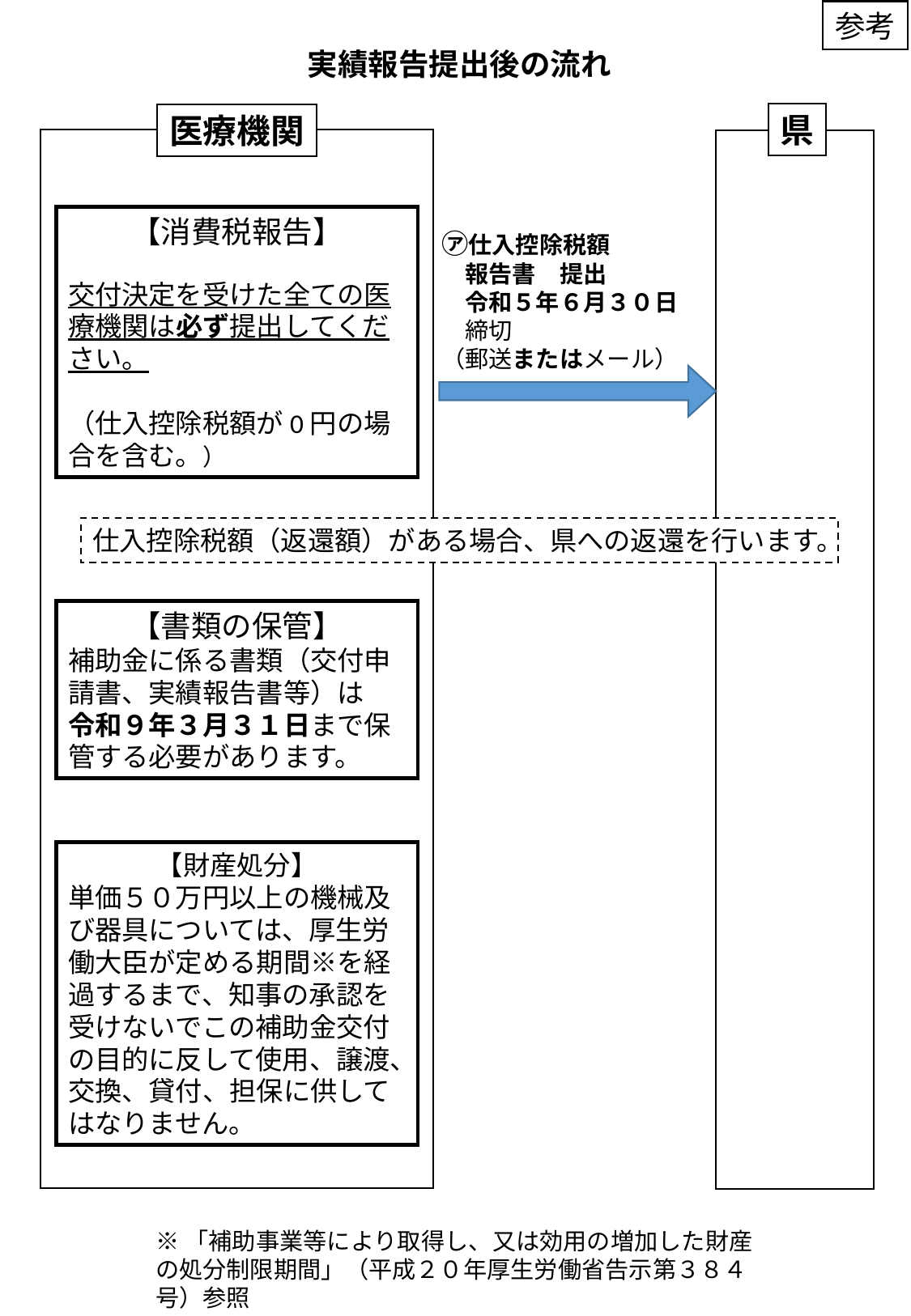

参考
実績報告提出後の流れ
県
医療機関

【消費税報告】

交付決定を受けた全ての医療機関は必ず提出してください。

（仕入控除税額が0円の場合を含む。）
㋐仕入控除税額
　報告書　提出
　令和５年６月３０日
　締切
（郵送またはメール）

仕入控除税額（返還額）がある場合、県への返還を行います。
【書類の保管】
補助金に係る書類（交付申請書、実績報告書等）は
令和９年３月３１日まで保管する必要があります。
【財産処分】
単価５０万円以上の機械及び器具については、厚生労働大臣が定める期間※を経過するまで、知事の承認を受けないでこの補助金交付の目的に反して使用、譲渡、交換、貸付、担保に供してはなりません。
※「補助事業等により取得し、又は効用の増加した財産の処分制限期間」（平成２０年厚生労働省告示第３８４号）参照